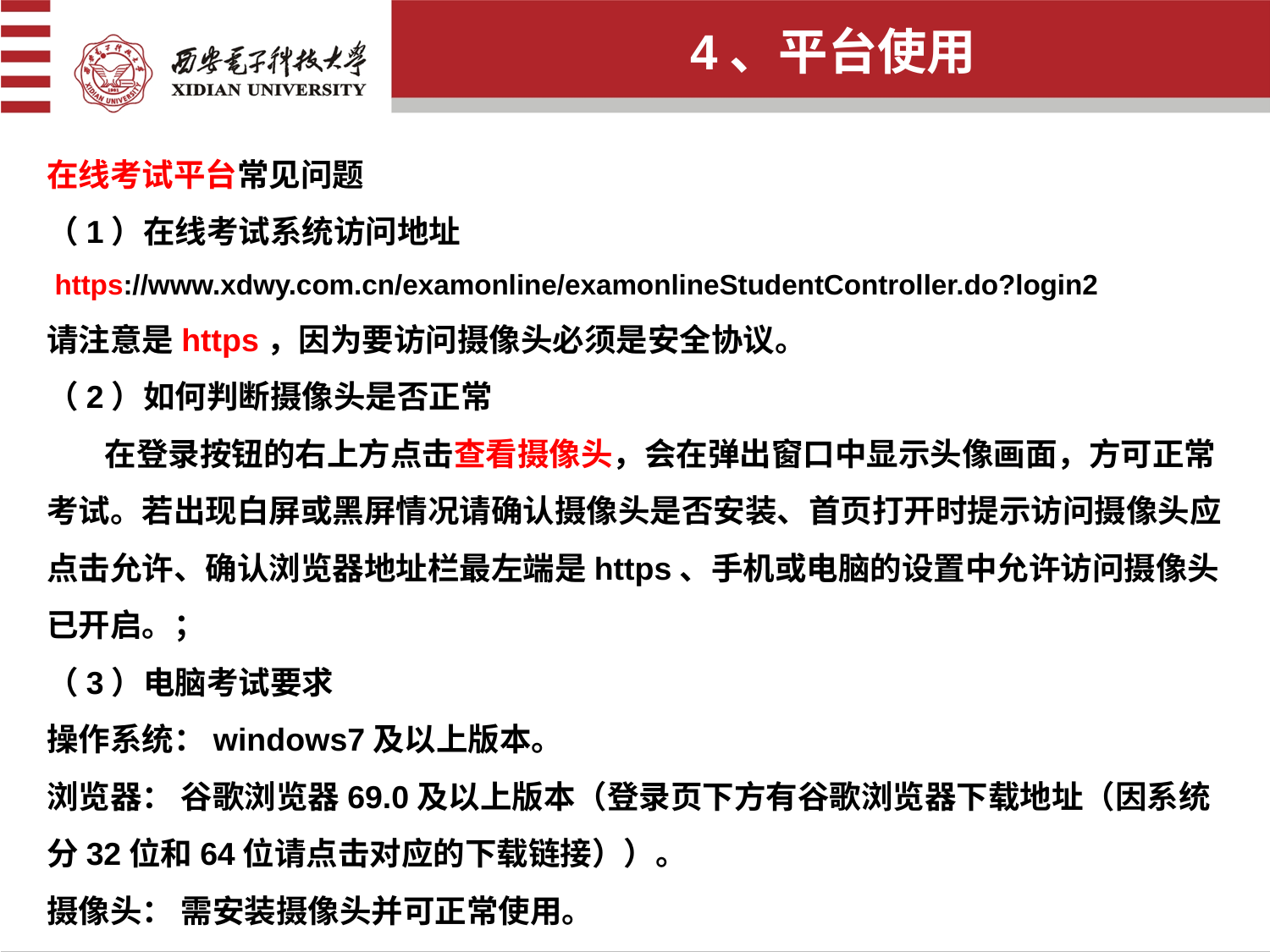

4、平台使用
在线考试平台常见问题
（1）在线考试系统访问地址
 https://www.xdwy.com.cn/examonline/examonlineStudentController.do?login2
请注意是https，因为要访问摄像头必须是安全协议。
（2）如何判断摄像头是否正常
       在登录按钮的右上方点击查看摄像头，会在弹出窗口中显示头像画面，方可正常考试。若出现白屏或黑屏情况请确认摄像头是否安装、首页打开时提示访问摄像头应点击允许、确认浏览器地址栏最左端是https、手机或电脑的设置中允许访问摄像头已开启。；
（3）电脑考试要求
操作系统：windows7及以上版本。
浏览器： 谷歌浏览器69.0及以上版本（登录页下方有谷歌浏览器下载地址（因系统分32位和64位请点击对应的下载链接））。
摄像头： 需安装摄像头并可正常使用。